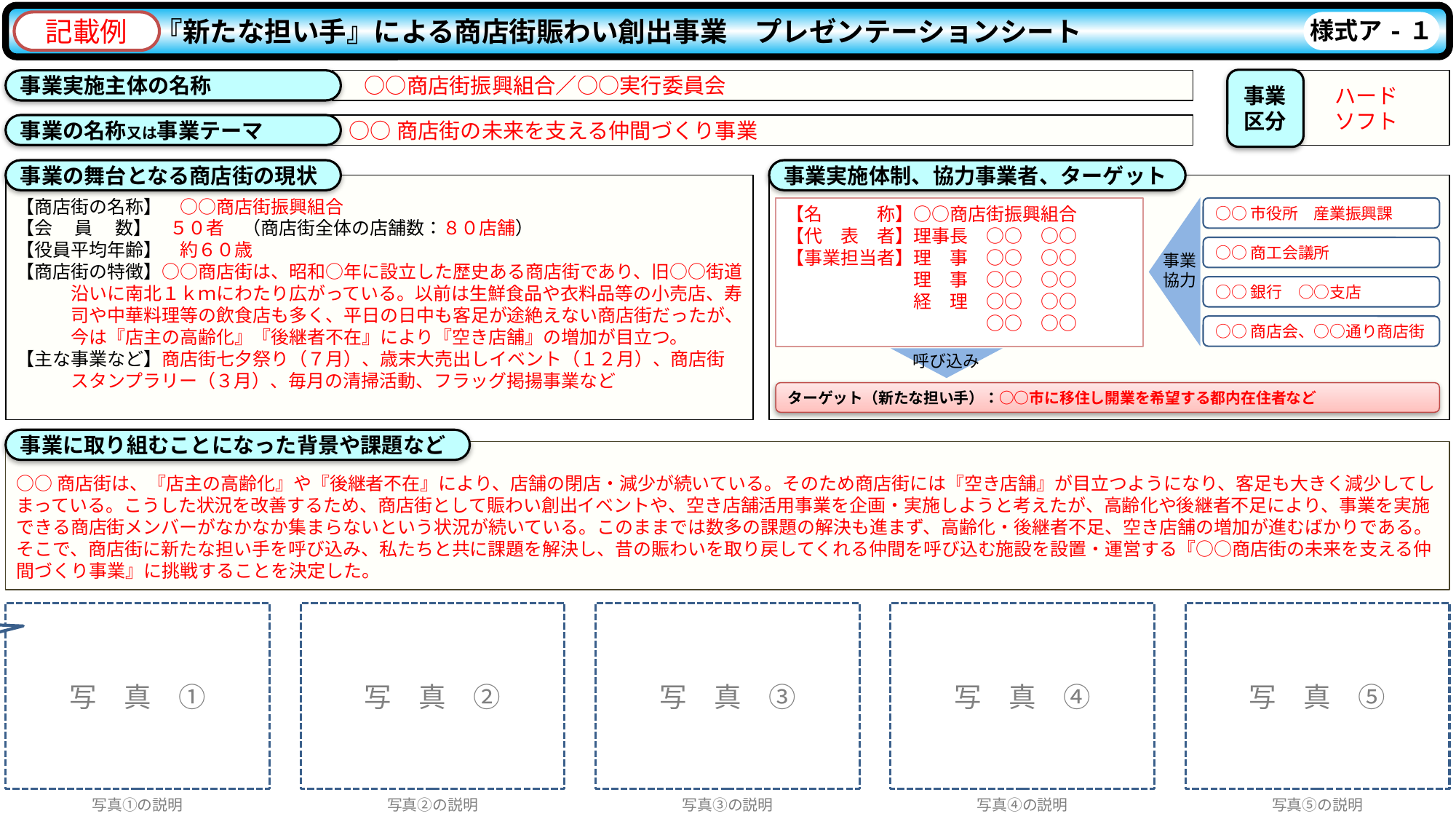

本書は、実施計画書及び交付申請書に添付して提出してください。
　　　　　『新たな担い手』による商店街賑わい創出事業　プレゼンテーションシート
記載例
様式ア-１
事業
区分
ハード
ソフト
事業実施主体の名称
　○○商店街振興組合／○○実行委員会
事業の名称又は事業テーマ
   ○○商店街の未来を支える仲間づくり事業
事業の舞台となる商店街の現状
事業実施体制、協力事業者、ターゲット

【商店街の名称】　○○商店街振興組合
【会　 員 　数】　５０者　（商店街全体の店舗数：８０店舗）
【役員平均年齢】　約６０歳
【商店街の特徴】○○商店街は、昭和○年に設立した歴史ある商店街であり、旧○○街道
　　　沿いに南北１ｋｍにわたり広がっている。以前は生鮮食品や衣料品等の小売店、寿
　　　司や中華料理等の飲食店も多く、平日の日中も客足が途絶えない商店街だったが、
　　　今は『店主の高齢化』『後継者不在』により『空き店舗』の増加が目立つ。
【主な事業など】商店街七夕祭り（７月）、歳末大売出しイベント（１２月）、商店街
　　　スタンプラリー（３月）、毎月の清掃活動、フラッグ掲揚事業など

【名　　　称】○○商店街振興組合
【代　表　者】理事長　○○　○○
【事業担当者】理　事　○○　○○
　　　　　　　理　事　○○　○○
　　　　　　　経　理　○○　○○
　　　　　　　　　　　○○　○○

○○市役所　産業振興課
○○商工会議所
事業
協力

○○銀行　○○支店
○○商店会、○○通り商店街
呼び込み

ターゲット（新たな担い手）：○○市に移住し開業を希望する都内在住者など
事業に取り組むことになった背景や課題など

○○商店街は、『店主の高齢化』や『後継者不在』により、店舗の閉店・減少が続いている。そのため商店街には『空き店舗』が目立つようになり、客足も大きく減少してしまっている。こうした状況を改善するため、商店街として賑わい創出イベントや、空き店舗活用事業を企画・実施しようと考えたが、高齢化や後継者不足により、事業を実施できる商店街メンバーがなかなか集まらないという状況が続いている。このままでは数多の課題の解決も進まず、高齢化・後継者不足、空き店舗の増加が進むばかりである。
そこで、商店街に新たな担い手を呼び込み、私たちと共に課題を解決し、昔の賑わいを取り戻してくれる仲間を呼び込む施設を設置・運営する『○○商店街の未来を支える仲間づくり事業』に挑戦することを決定した。
①当該事業や商店街の状況がわかる写真の添付をお願いします。
②併せて写真の下に当該写真の簡単な説明（１行程度）の記載をお願いします。

写　真　①
写　真　②
写　真　③
写　真　④
写　真　⑤
写真①の説明
写真②の説明
写真③の説明
写真④の説明
写真⑤の説明